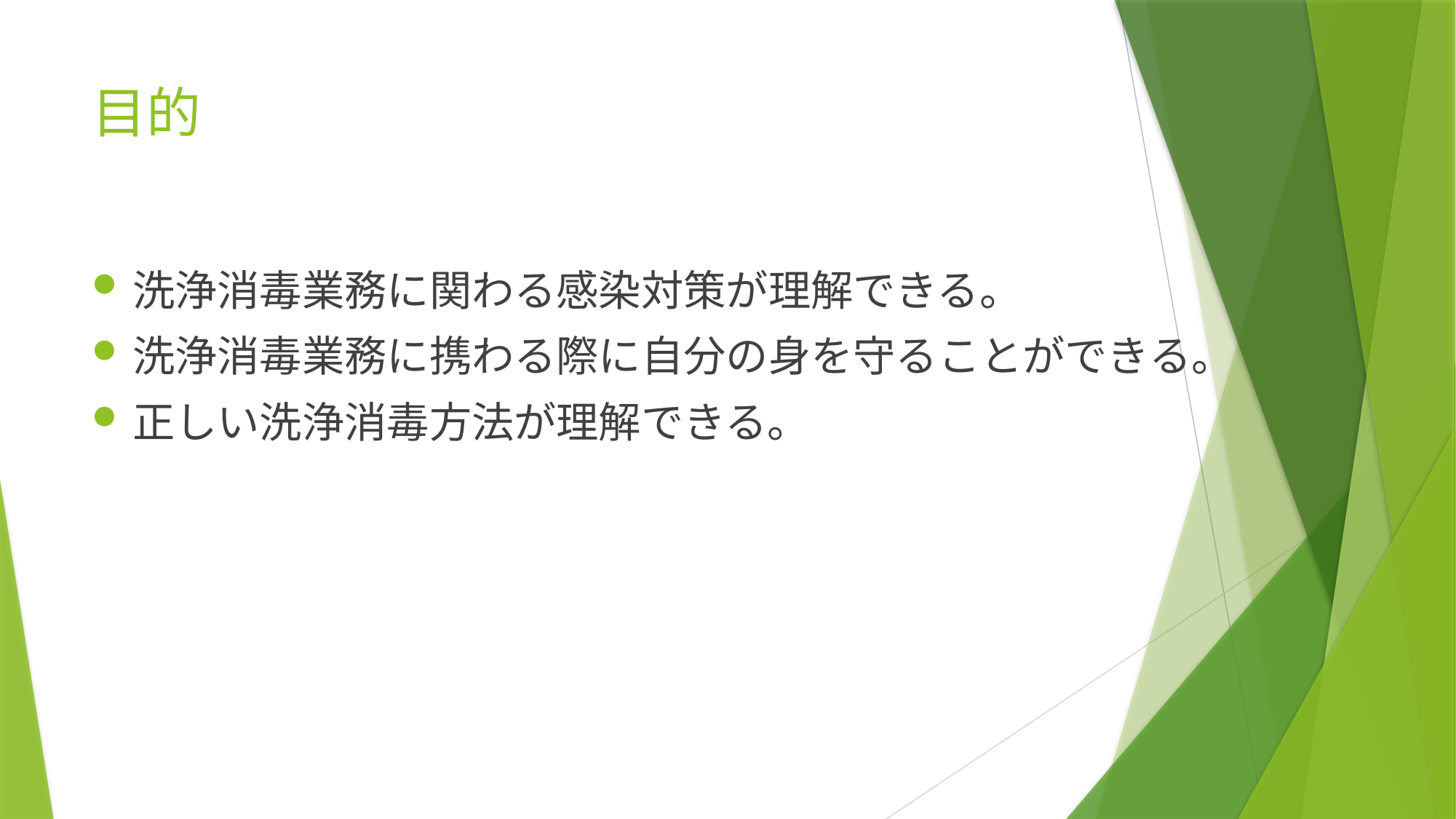

# 目的
洗浄消毒業務に関わる感染対策が理解できる。
洗浄消毒業務に携わる際に自分の身を守ることができる。
正しい洗浄消毒方法が理解できる。